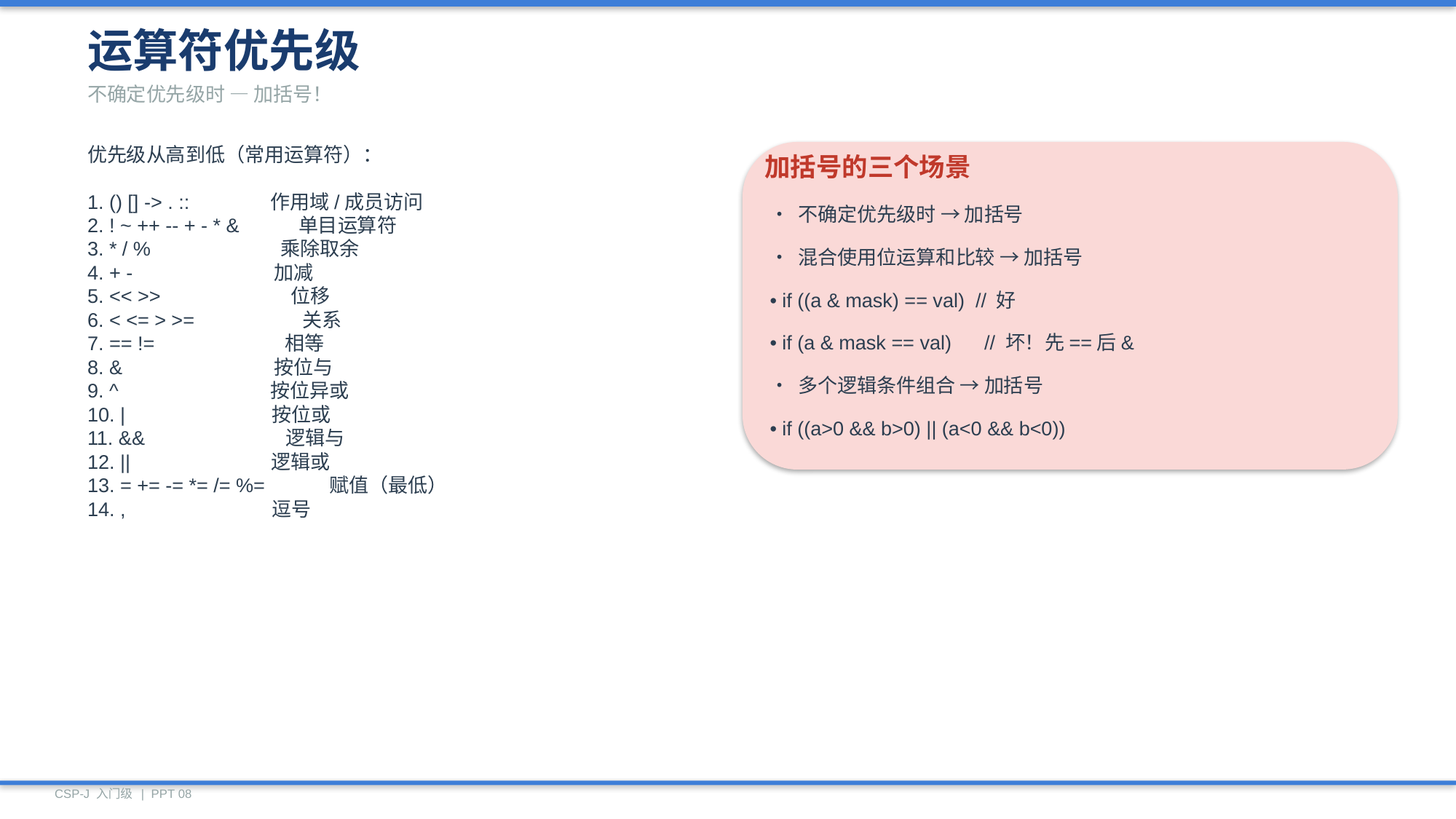

运算符优先级
不确定优先级时 — 加括号！
优先级从高到低（常用运算符）：
1. () [] -> . ::              作用域/成员访问
2. ! ~ ++ -- + - * &          单目运算符
3. * / %                       乘除取余
4. + -                         加减
5. << >>                       位移
6. < <= > >=                   关系
7. == !=                       相等
8. &                           按位与
9. ^                           按位异或
10. |                          按位或
11. &&                         逻辑与
12. ||                         逻辑或
13. = += -= *= /= %=           赋值（最低）
14. ,                          逗号

加括号的三个场景
• 不确定优先级时 → 加括号
• 混合使用位运算和比较 → 加括号
• if ((a & mask) == val)  // 好
• if (a & mask == val)      // 坏！先==后&
• 多个逻辑条件组合 → 加括号
• if ((a>0 && b>0) || (a<0 && b<0))

CSP-J 入门级  |  PPT 08